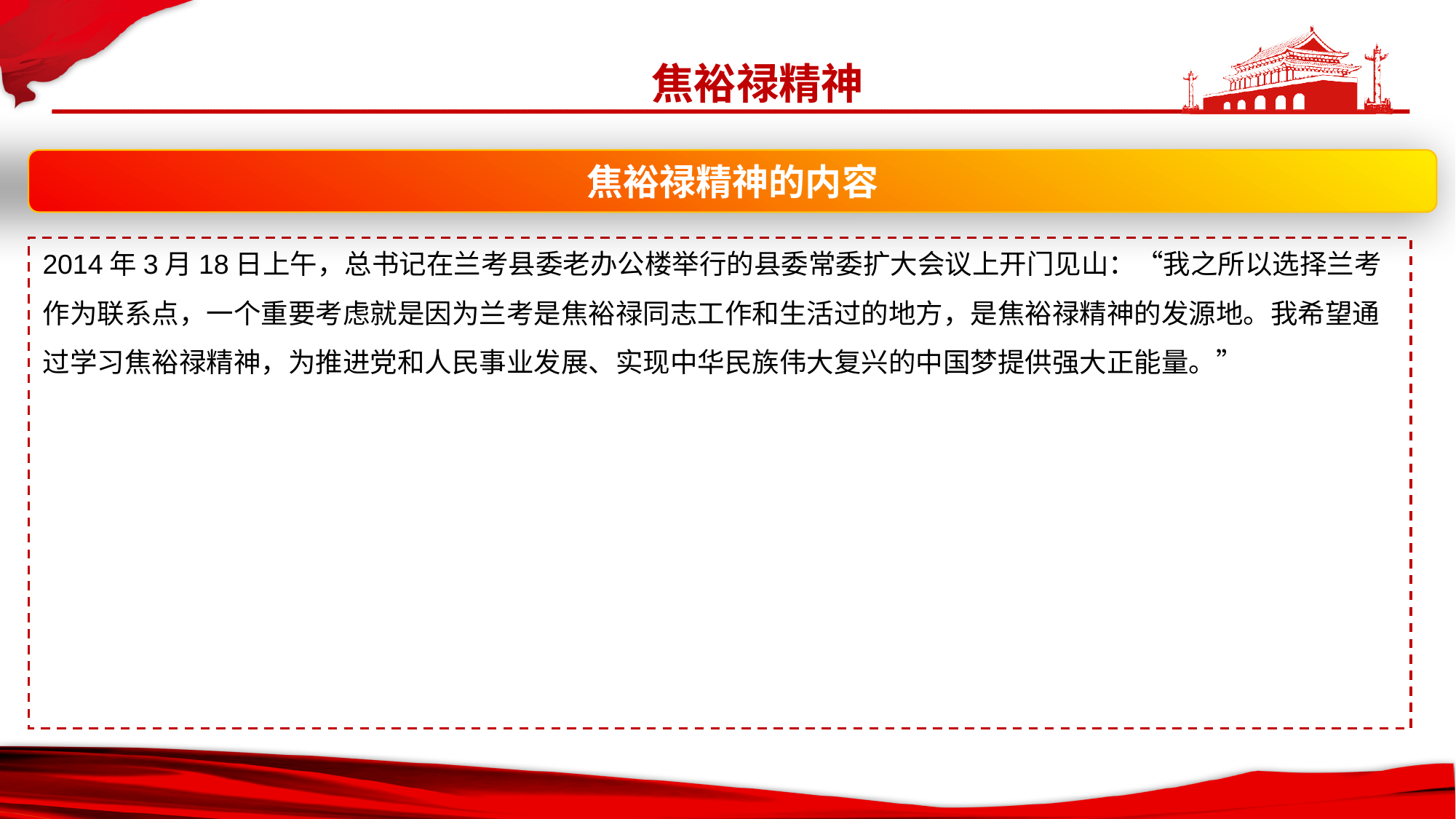

焦裕禄精神
焦裕禄精神的内容
2014年3月18日上午，总书记在兰考县委老办公楼举行的县委常委扩大会议上开门见山：“我之所以选择兰考作为联系点，一个重要考虑就是因为兰考是焦裕禄同志工作和生活过的地方，是焦裕禄精神的发源地。我希望通过学习焦裕禄精神，为推进党和人民事业发展、实现中华民族伟大复兴的中国梦提供强大正能量。”